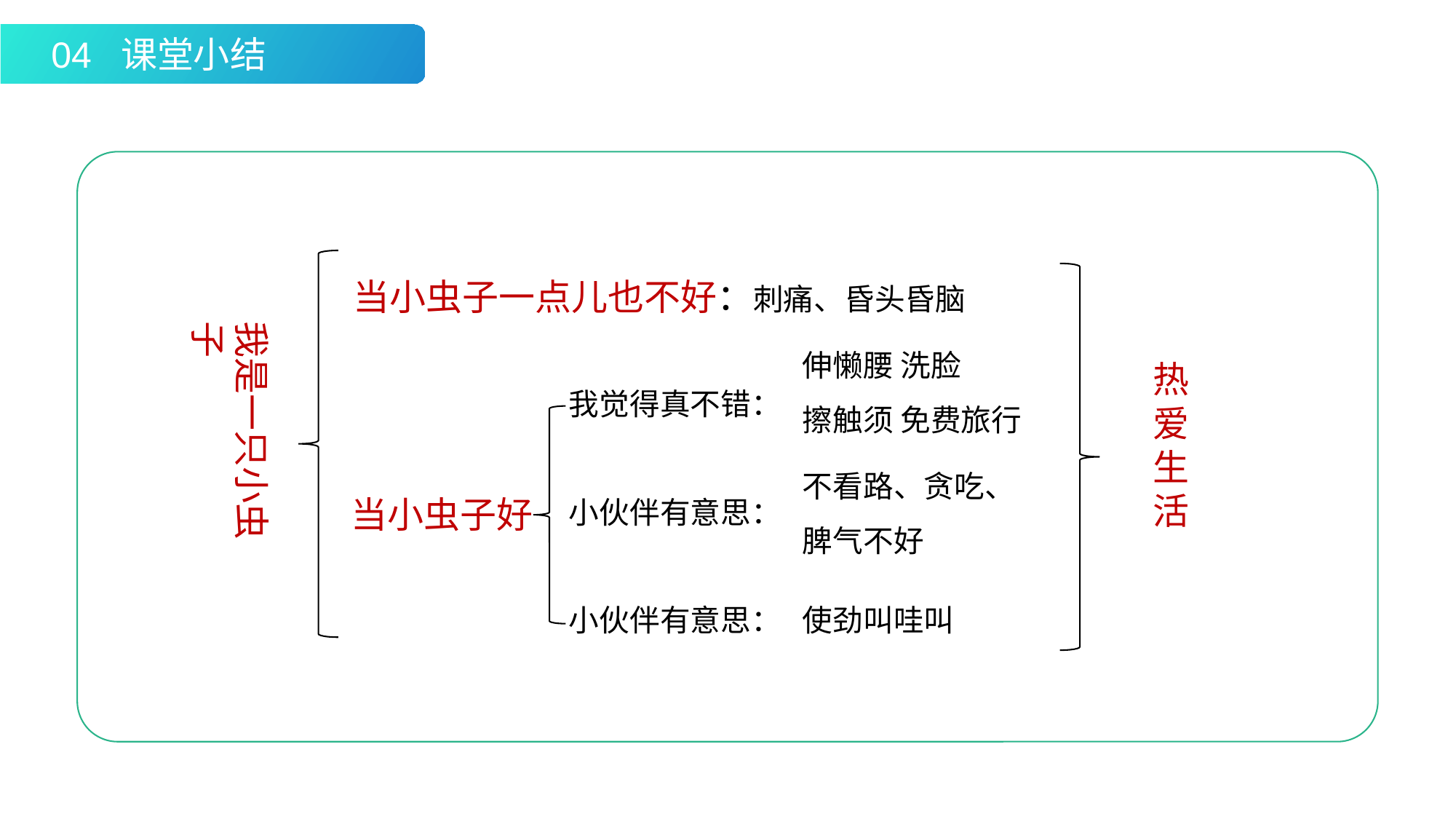

04  课堂小结
当小虫子一点儿也不好：刺痛、昏头昏脑

我是一只小虫子
伸懒腰 洗脸
擦触须 免费旅行
热
爱
生
活
我觉得真不错：

不看路、贪吃、
脾气不好
当小虫子好
小伙伴有意思：
小伙伴有意思：
使劲叫哇叫